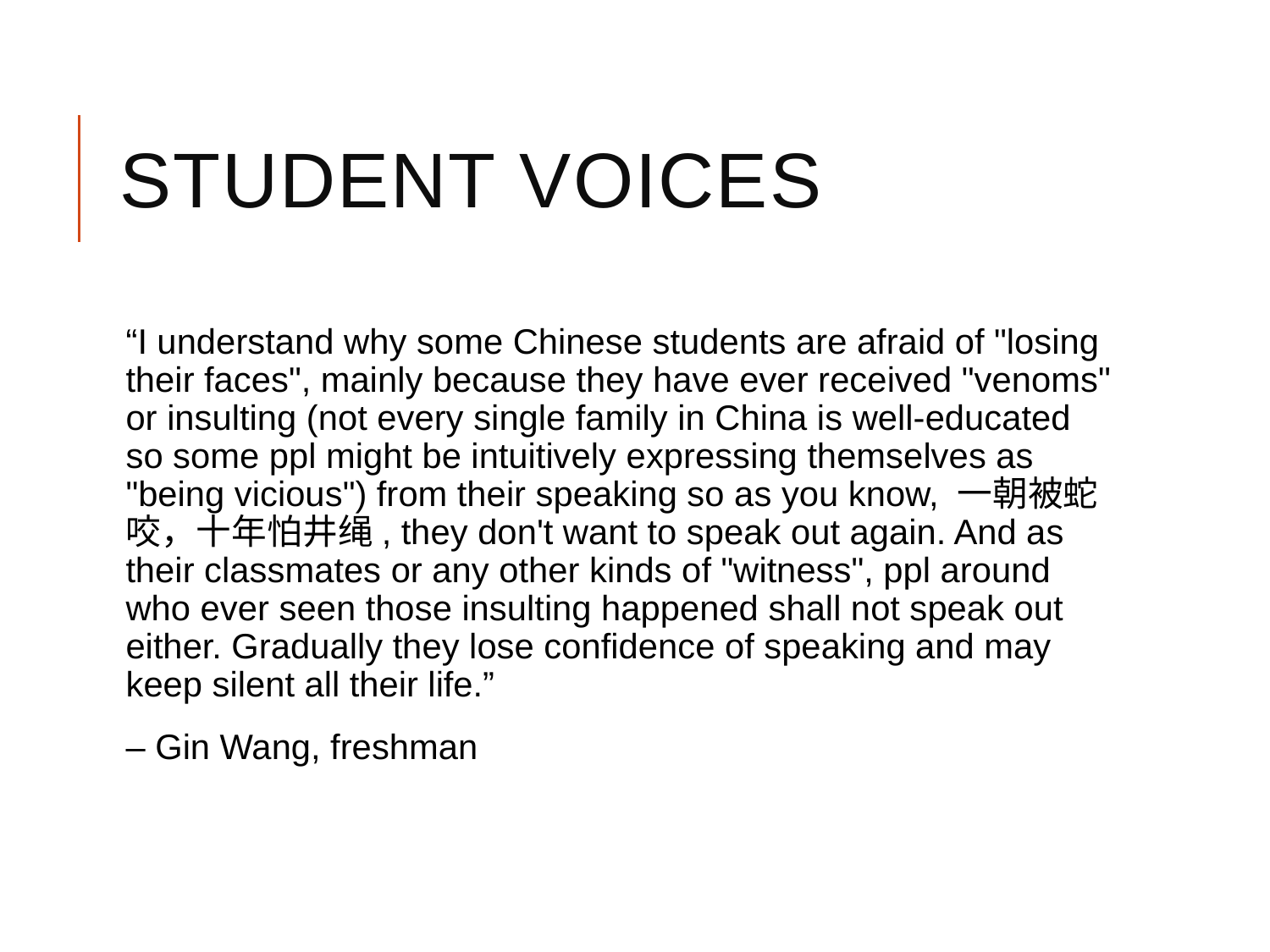

# Student voices
“I understand why some Chinese students are afraid of "losing their faces", mainly because they have ever received "venoms" or insulting (not every single family in China is well-educated so some ppl might be intuitively expressing themselves as "being vicious") from their speaking so as you know, 一朝被蛇咬，十年怕井绳, they don't want to speak out again. And as their classmates or any other kinds of "witness", ppl around who ever seen those insulting happened shall not speak out either. Gradually they lose confidence of speaking and may keep silent all their life.”
– Gin Wang, freshman